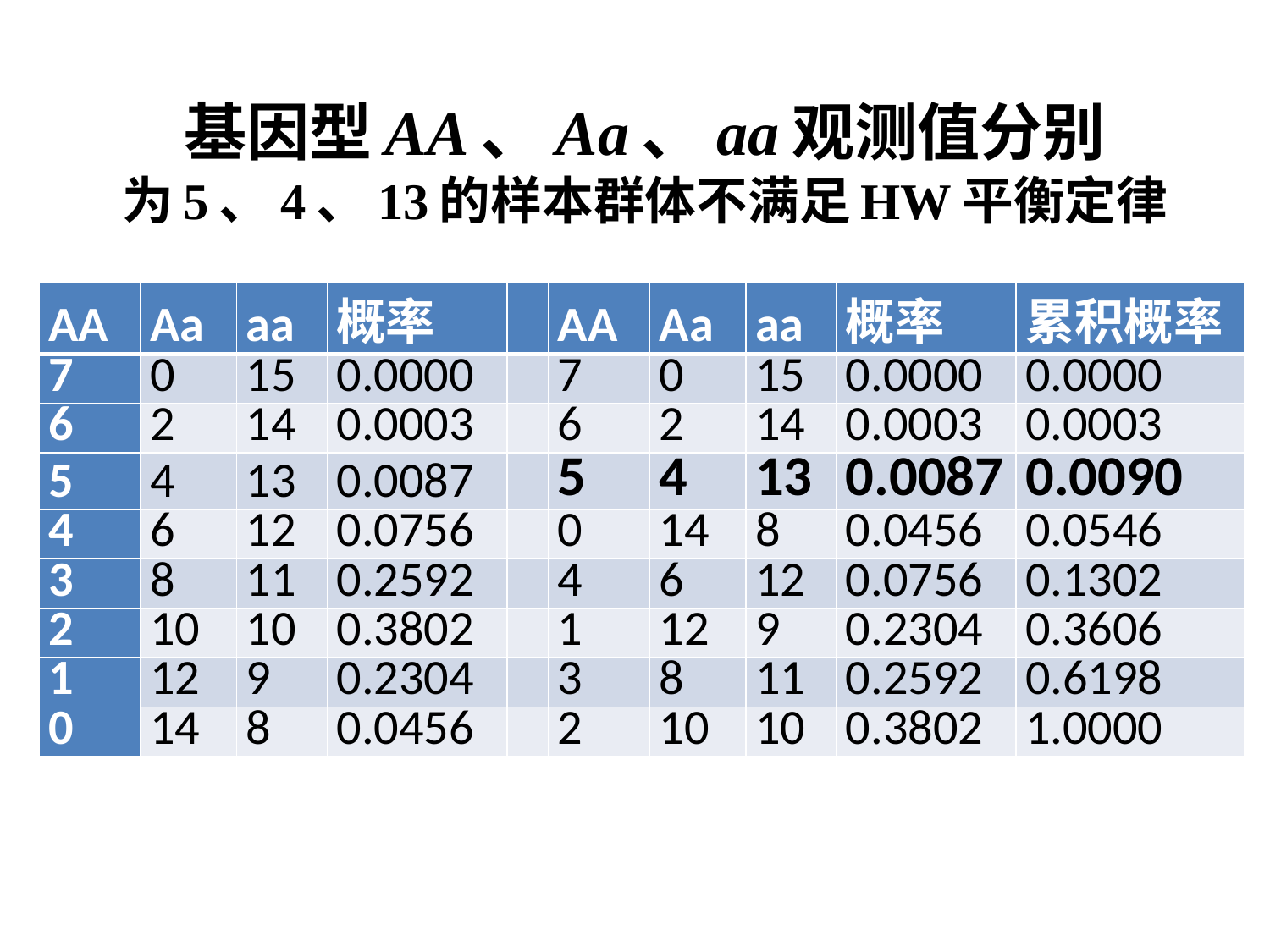

# 基因型AA、Aa、aa观测值分别 为5、4、13的样本群体不满足HW平衡定律
| AA | Aa | aa | 概率 |  | AA | Aa | aa | 概率 | 累积概率 |
| --- | --- | --- | --- | --- | --- | --- | --- | --- | --- |
| 7 | 0 | 15 | 0.0000 |  | 7 | 0 | 15 | 0.0000 | 0.0000 |
| 6 | 2 | 14 | 0.0003 |  | 6 | 2 | 14 | 0.0003 | 0.0003 |
| 5 | 4 | 13 | 0.0087 |  | 5 | 4 | 13 | 0.0087 | 0.0090 |
| 4 | 6 | 12 | 0.0756 |  | 0 | 14 | 8 | 0.0456 | 0.0546 |
| 3 | 8 | 11 | 0.2592 |  | 4 | 6 | 12 | 0.0756 | 0.1302 |
| 2 | 10 | 10 | 0.3802 |  | 1 | 12 | 9 | 0.2304 | 0.3606 |
| 1 | 12 | 9 | 0.2304 |  | 3 | 8 | 11 | 0.2592 | 0.6198 |
| 0 | 14 | 8 | 0.0456 |  | 2 | 10 | 10 | 0.3802 | 1.0000 |